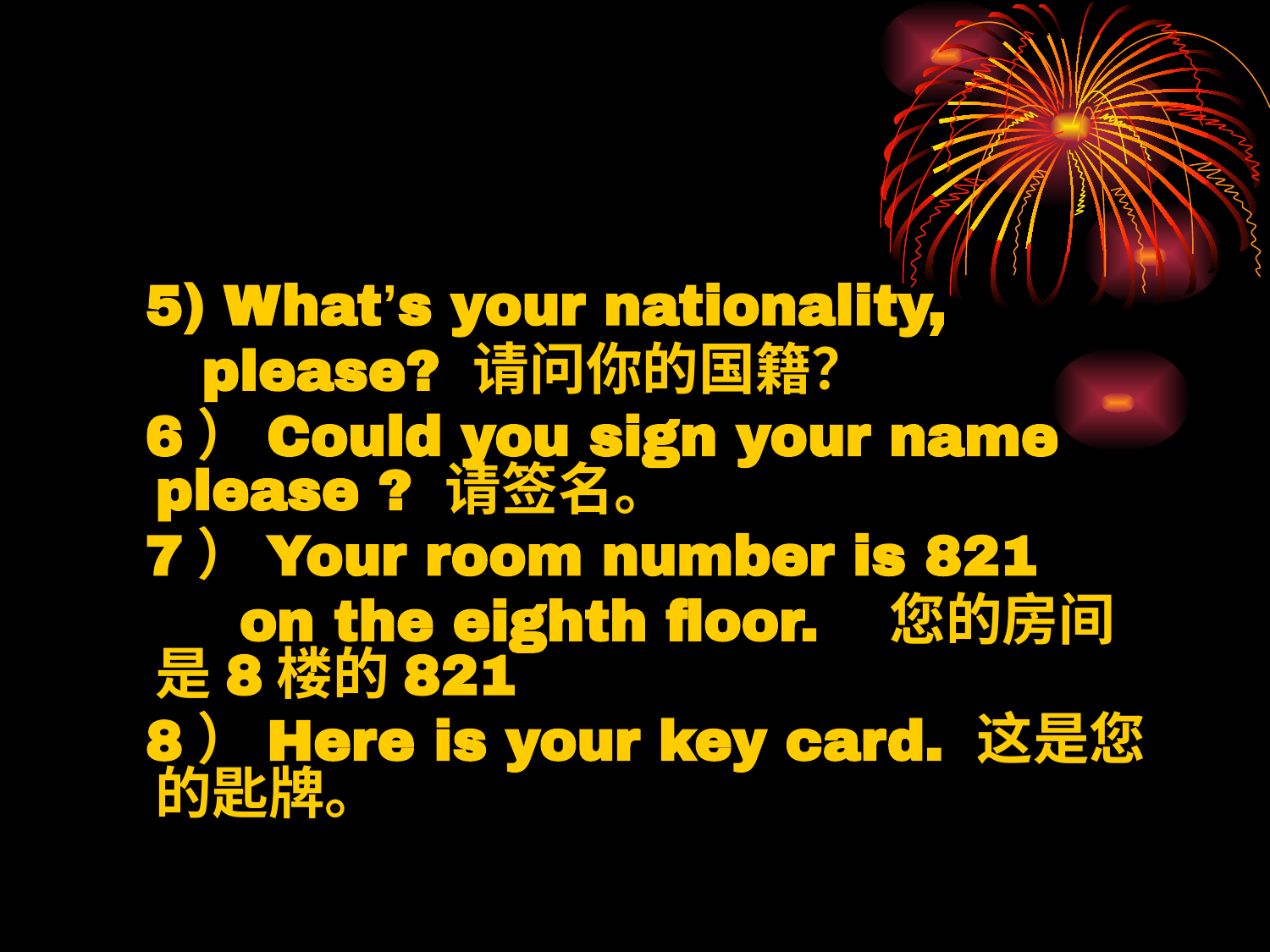

5) What’s your nationality,
     please? 请问你的国籍？
  6）Could you sign your name please ? 请签名。
  7）Your room number is 821
       on the eighth floor.   您的房间 是8楼的821
  8）Here is your key card. 这是您的匙牌。